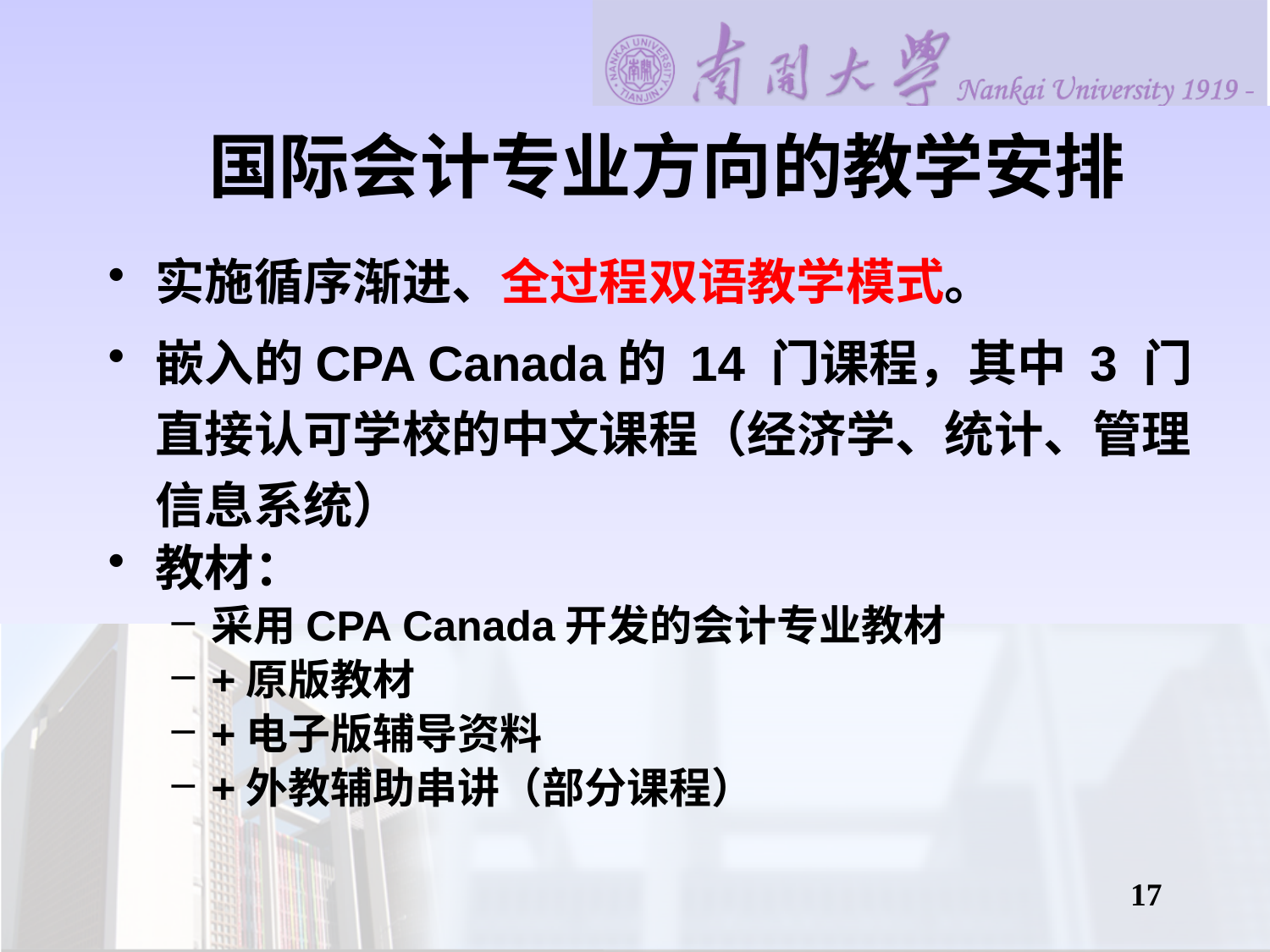

# 国际会计专业方向的教学安排
实施循序渐进、全过程双语教学模式。
嵌入的CPA Canada的 14 门课程，其中 3 门直接认可学校的中文课程（经济学、统计、管理信息系统）
教材：
采用CPA Canada开发的会计专业教材
+原版教材
+电子版辅导资料
+外教辅助串讲（部分课程）

17